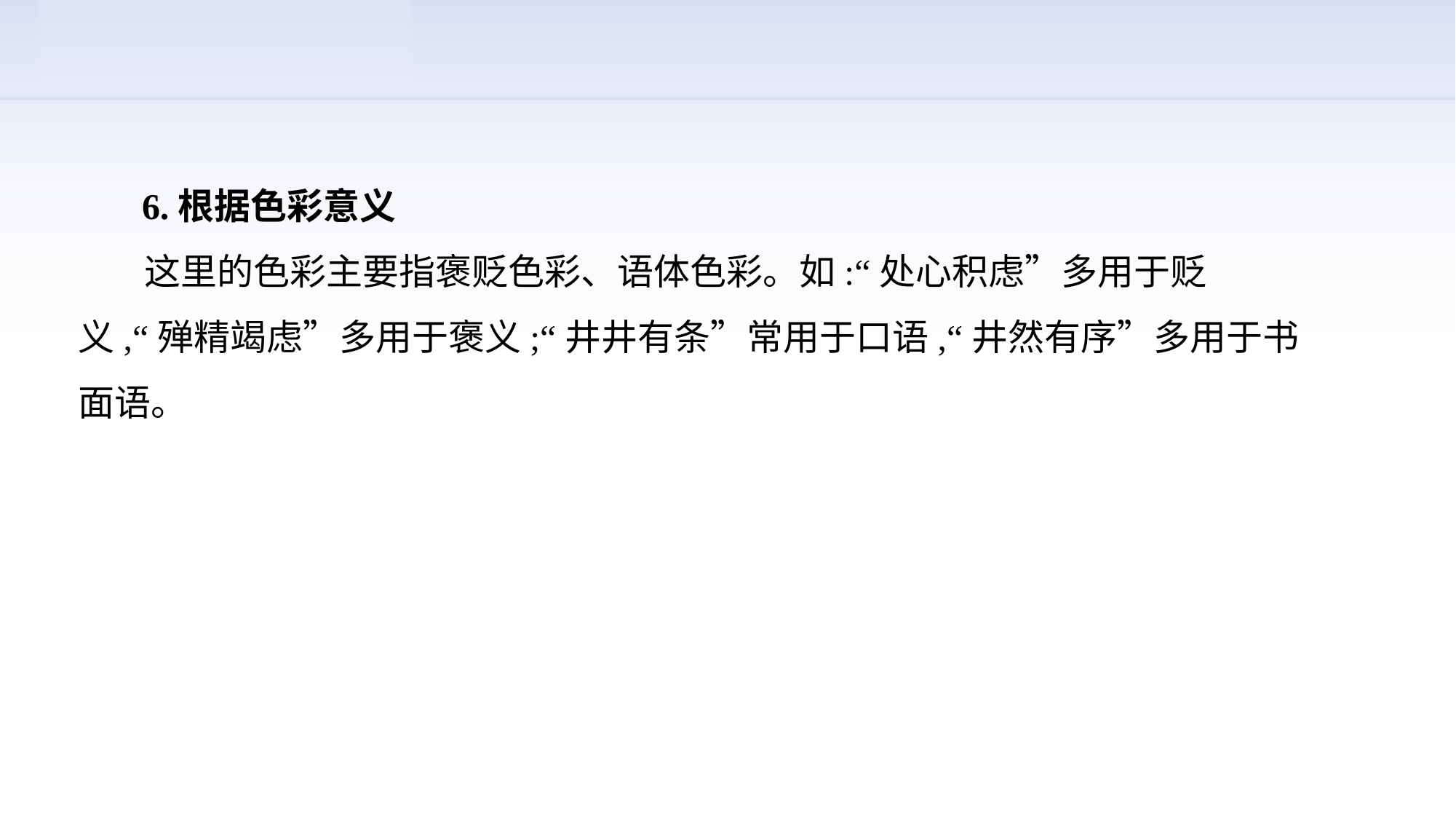

6.根据色彩意义
       这里的色彩主要指褒贬色彩、语体色彩。如:“处心积虑”多用于贬义,“殚精竭虑”多用于褒义;“井井有条”常用于口语,“井然有序”多用于书面语。